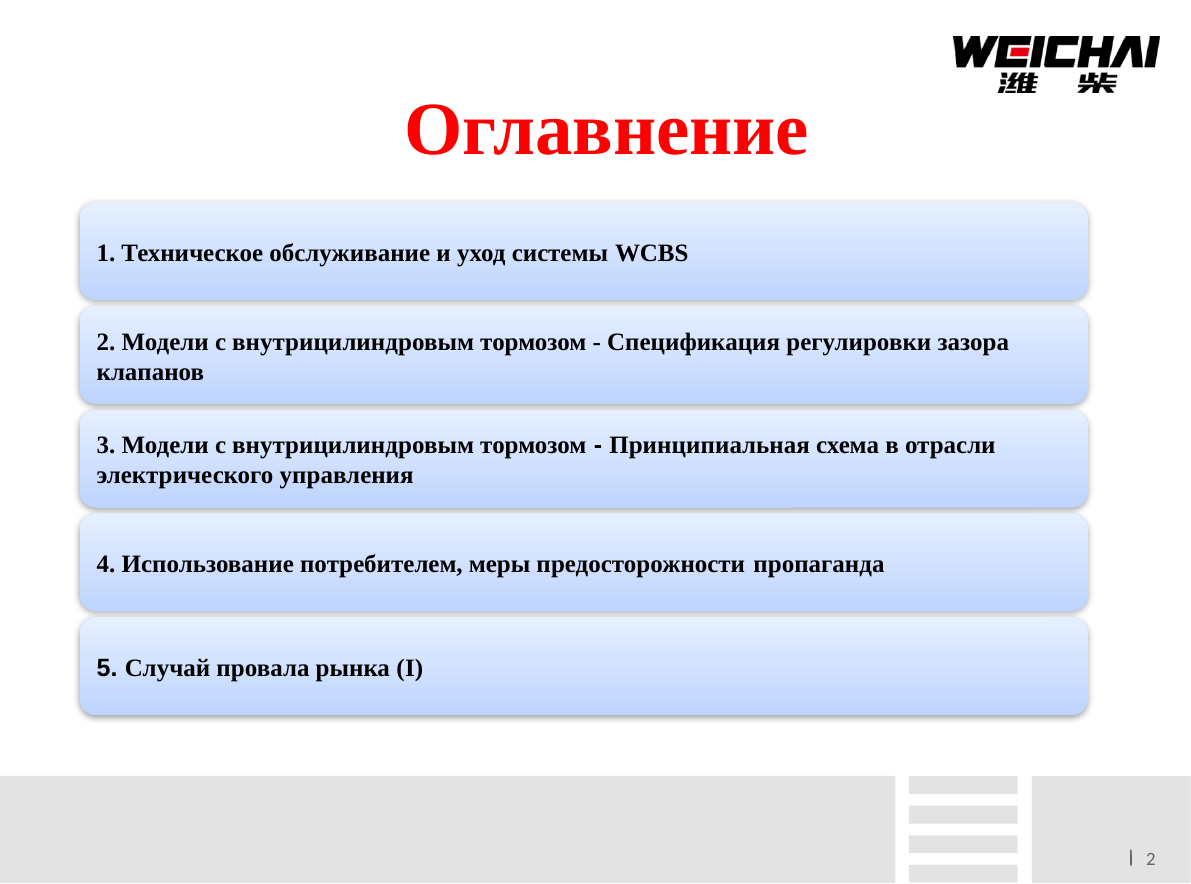

WCBS维护及保养

   Оглавнение
1. Техническое обслуживание и уход системы WCBS
2. Модели с внутрицилиндровым тормозом - Спецификация регулировки зазора клапанов
3. Модели с внутрицилиндровым тормозом - Принципиальная схема в отрасли электрического управления
4. Использование потребителем, меры предосторожности пропаганда
5. Случай провала рынка (I)